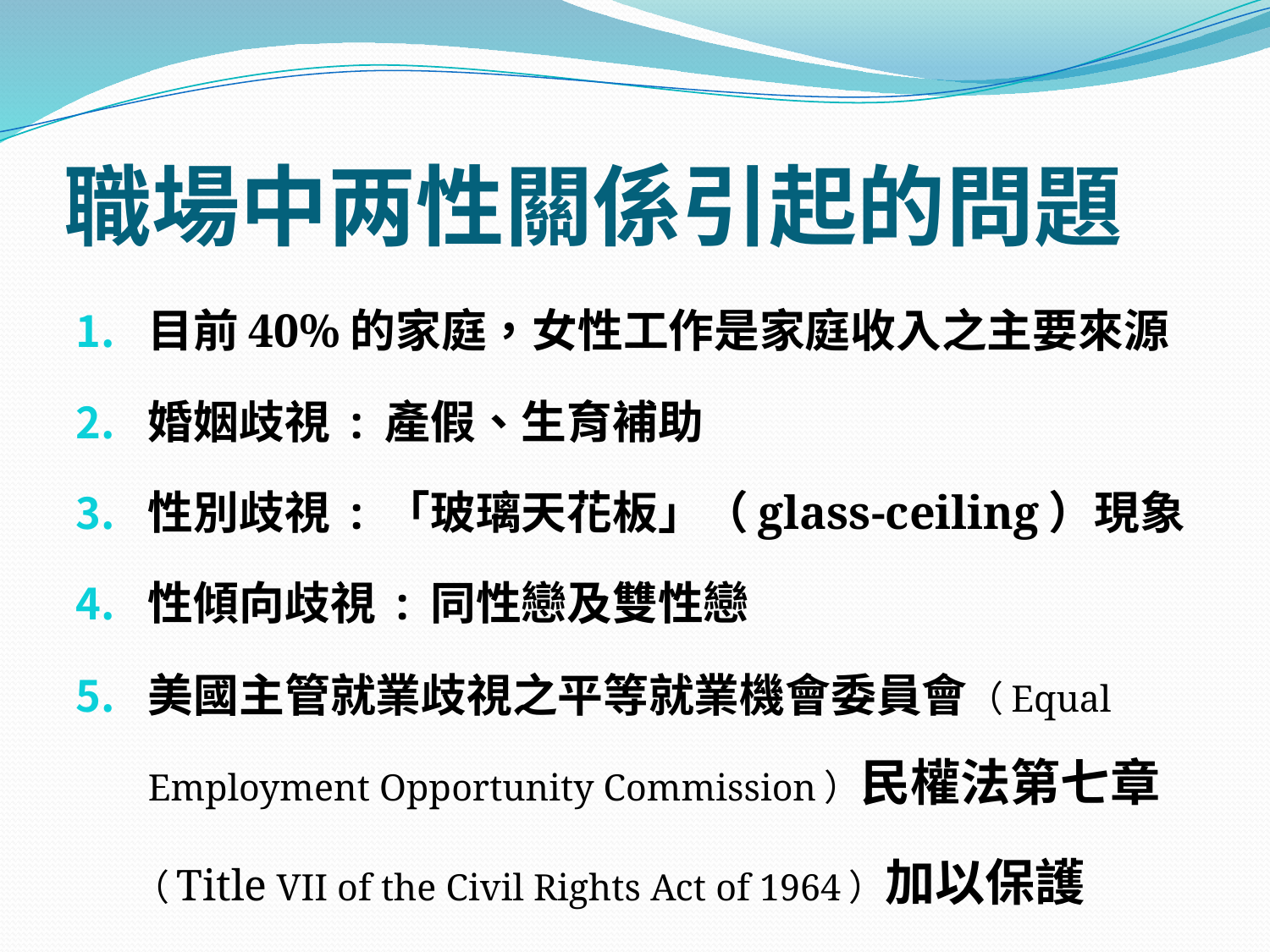

# 職場中两性關係引起的問題
目前40%的家庭，女性工作是家庭收入之主要來源
婚姻歧視 : 產假、生育補助
性別歧視 : 「玻璃天花板」（glass-ceiling）現象
性傾向歧視 : 同性戀及雙性戀
美國主管就業歧視之平等就業機會委員會（Equal Employment Opportunity Commission）民權法第七章
      （Title VII of the Civil Rights Act of 1964）加以保護